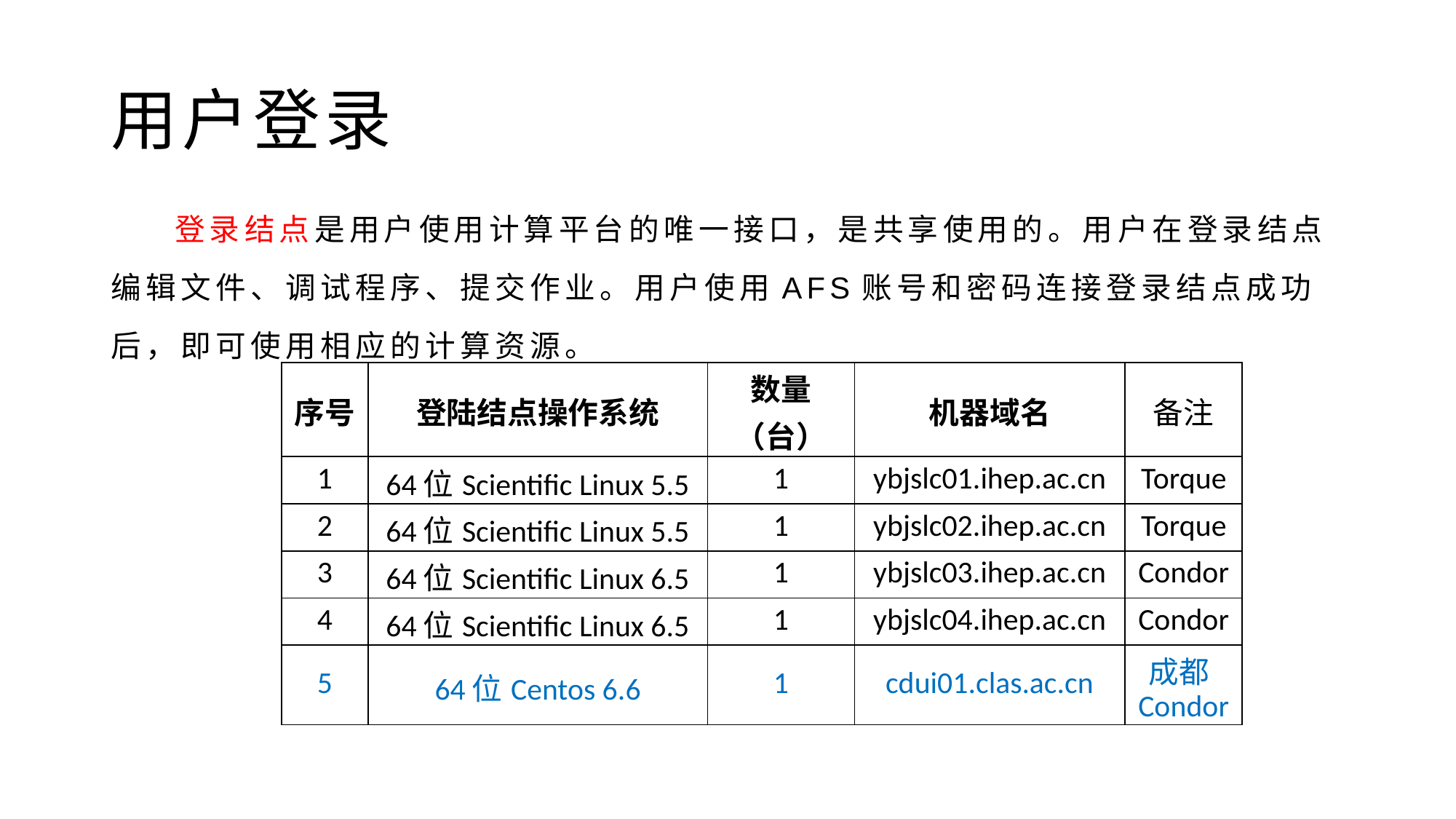

# 用户登录
     登录结点是用户使用计算平台的唯一接口，是共享使用的。用户在登录结点编辑文件、调试程序、提交作业。用户使用AFS账号和密码连接登录结点成功后，即可使用相应的计算资源。

| 序号 | 登陆结点操作系统 | 数量（台） | 机器域名 | 备注 |
| --- | --- | --- | --- | --- |
| 1 | 64位Scientific Linux 5.5 | 1 | ybjslc01.ihep.ac.cn | Torque |
| 2 | 64位Scientific Linux 5.5 | 1 | ybjslc02.ihep.ac.cn | Torque |
| 3 | 64位Scientific Linux 6.5 | 1 | ybjslc03.ihep.ac.cn | Condor |
| 4 | 64位Scientific Linux 6.5 | 1 | ybjslc04.ihep.ac.cn | Condor |
| 5 | 64位Centos 6.6 | 1 | cdui01.clas.ac.cn | 成都Condor |